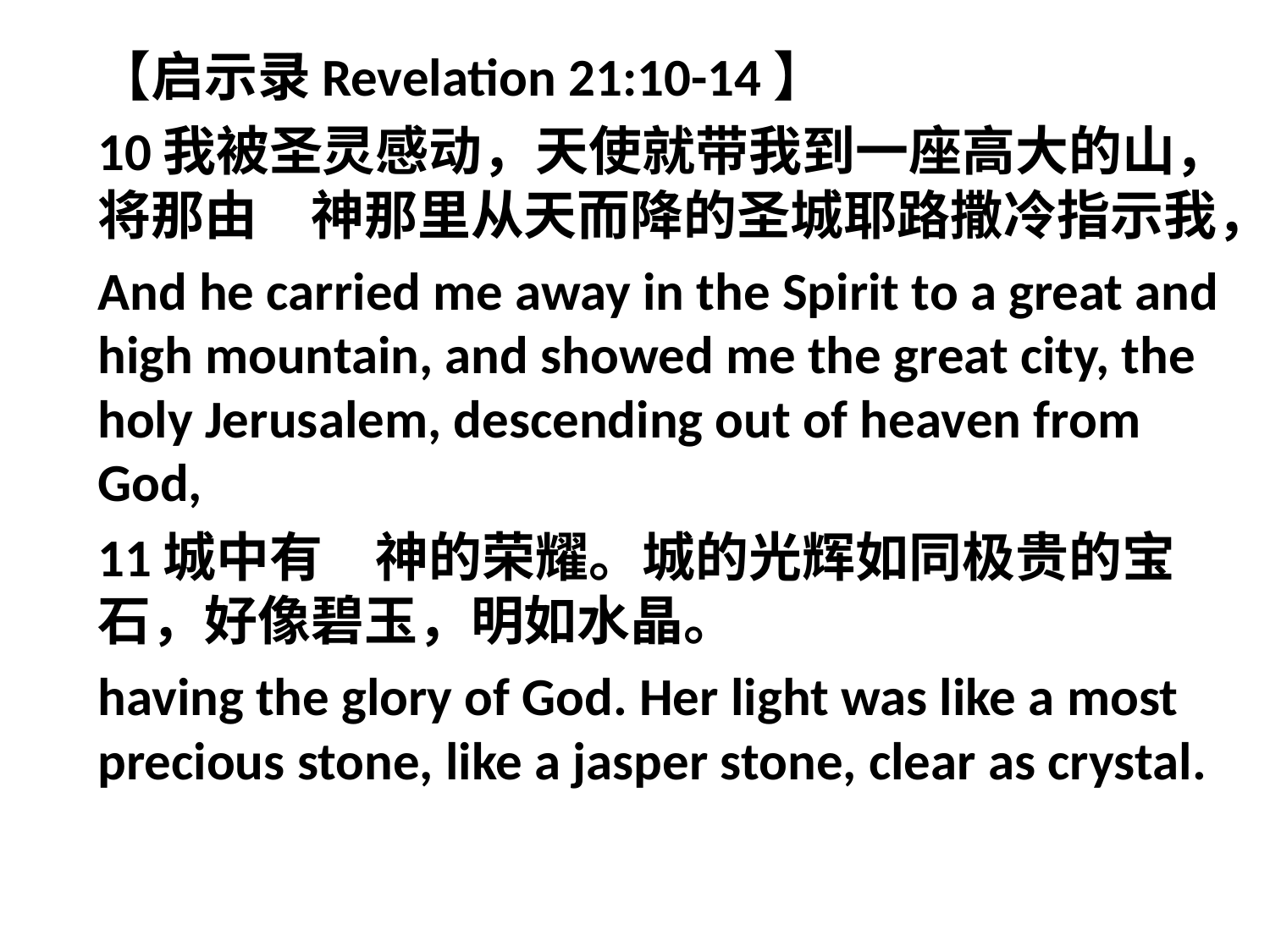

【启示录Revelation 21:10-14】
10我被圣灵感动，天使就带我到一座高大的山，将那由　神那里从天而降的圣城耶路撒冷指示我，
And he carried me away in the Spirit to a great and high mountain, and showed me the great city, the holy Jerusalem, descending out of heaven from God,
11城中有　神的荣耀。城的光辉如同极贵的宝石，好像碧玉，明如水晶。
having the glory of God. Her light was like a most precious stone, like a jasper stone, clear as crystal.